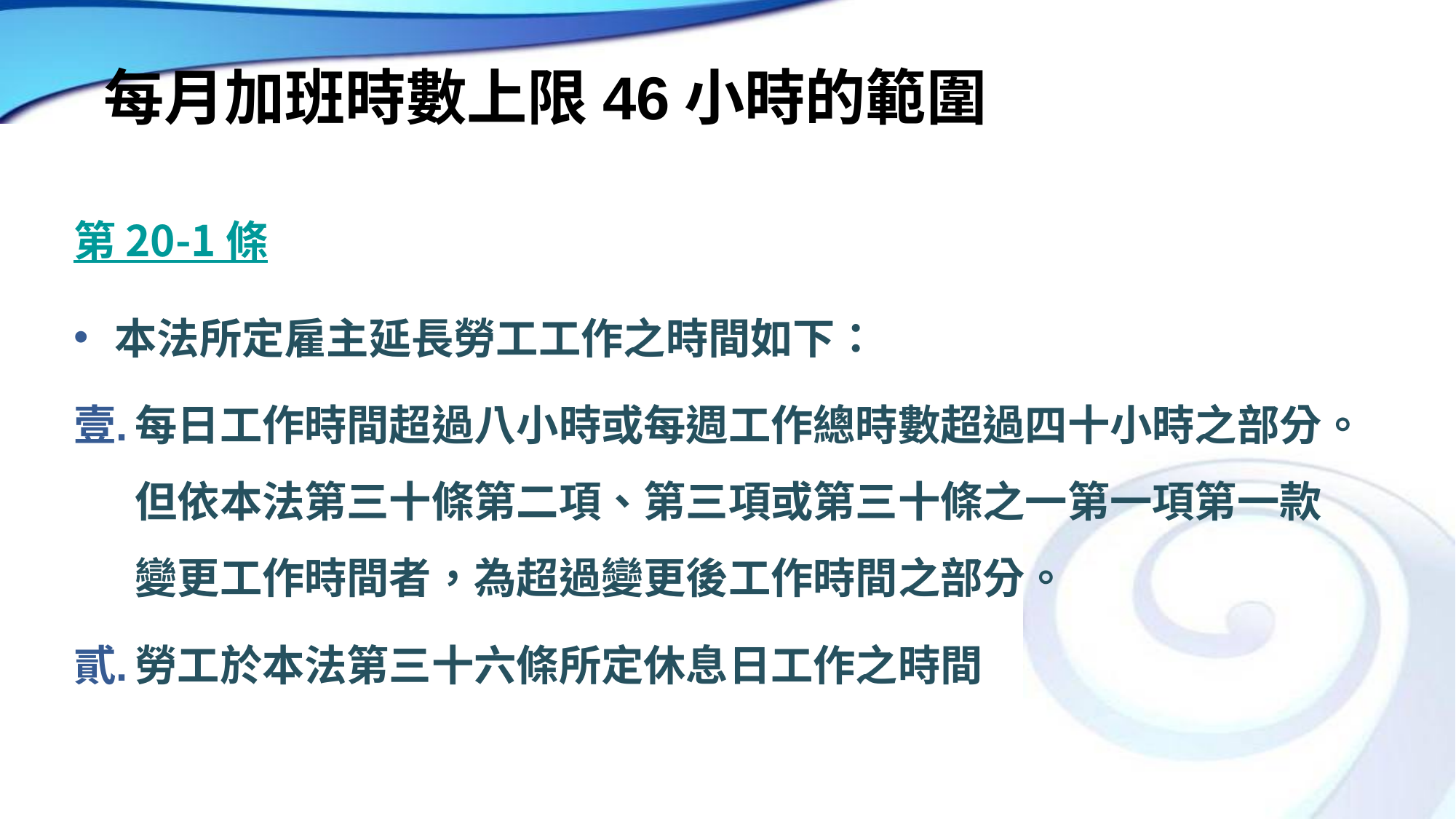

# 每月加班時數上限46小時的範圍
第 20-1 條
本法所定雇主延長勞工工作之時間如下：
每日工作時間超過八小時或每週工作總時數超過四十小時之部分。但依本法第三十條第二項、第三項或第三十條之一第一項第一款變更工作時間者，為超過變更後工作時間之部分。
勞工於本法第三十六條所定休息日工作之時間